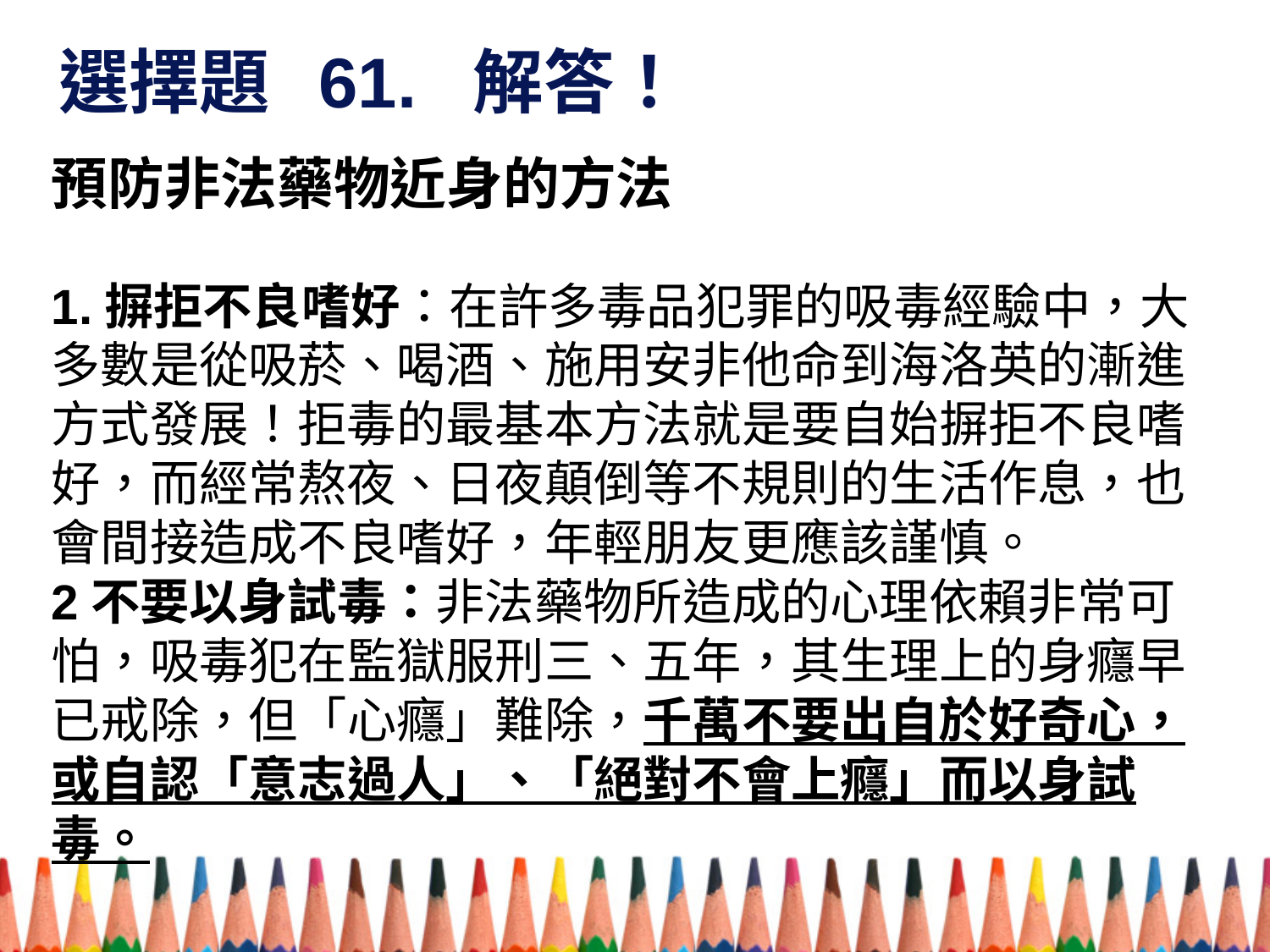

# 選擇題  61.  解答！
預防非法藥物近身的方法
1.摒拒不良嗜好：在許多毒品犯罪的吸毒經驗中，大多數是從吸菸、喝酒、施用安非他命到海洛英的漸進方式發展！拒毒的最基本方法就是要自始摒拒不良嗜好，而經常熬夜、日夜顛倒等不規則的生活作息，也會間接造成不良嗜好，年輕朋友更應該謹慎。
2不要以身試毒：非法藥物所造成的心理依賴非常可怕，吸毒犯在監獄服刑三、五年，其生理上的身癮早已戒除，但「心癮」難除，千萬不要出自於好奇心，或自認「意志過人」、「絕對不會上癮」而以身試毒。